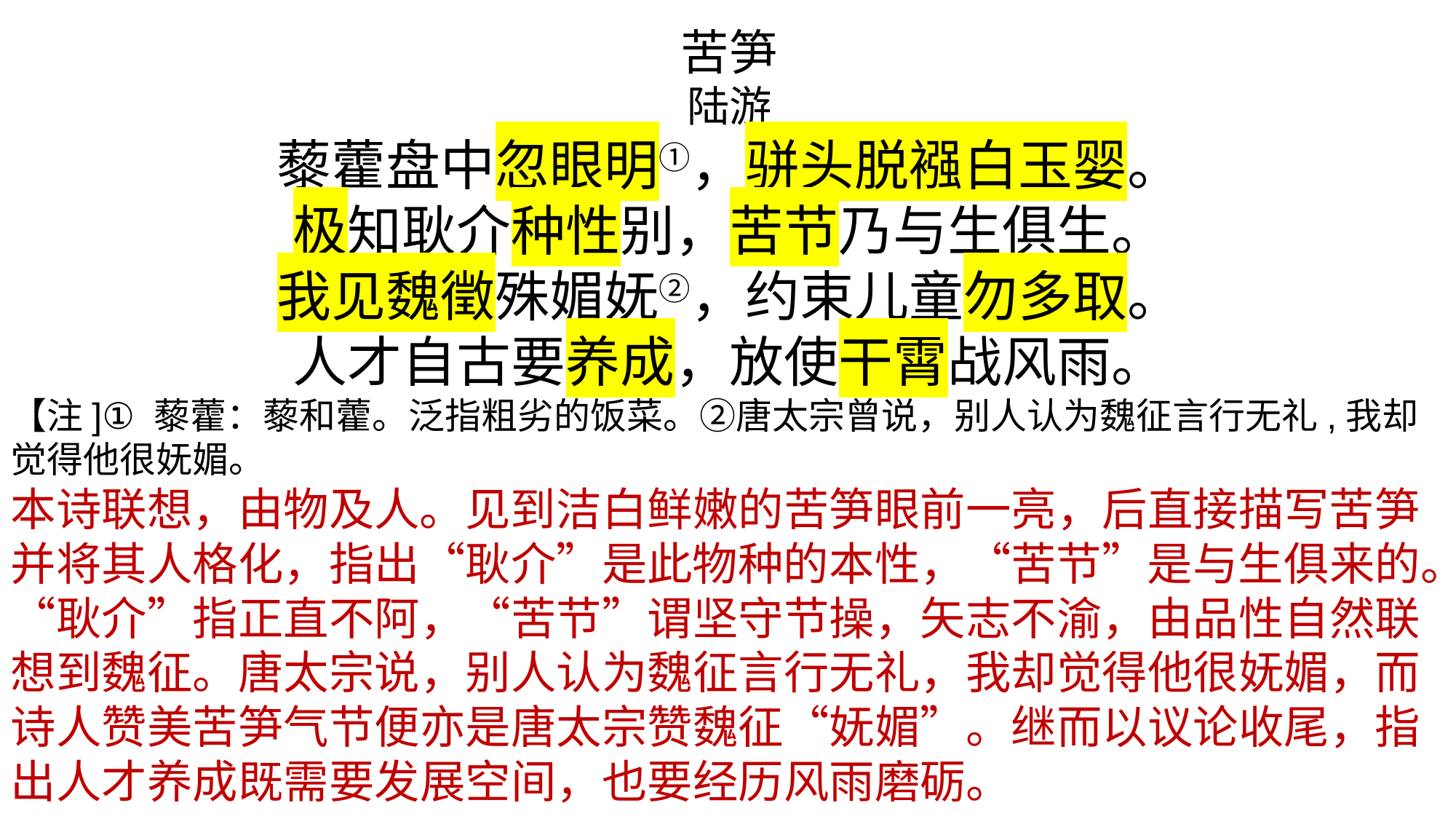

苦笋
陆游
藜藿盘中忽眼明①，骈头脱襁白玉婴。
极知耿介种性别，苦节乃与生俱生。
我见魏徵殊媚妩②，约束儿童勿多取。
人才自古要养成，放使干霄战风雨。
【注]① 藜藿：藜和藿。泛指粗劣的饭菜。②唐太宗曾说，别人认为魏征言行无礼,我却觉得他很妩媚。
本诗联想，由物及人。见到洁白鲜嫩的苦笋眼前一亮，后直接描写苦笋并将其人格化，指出“耿介”是此物种的本性，“苦节”是与生俱来的。“耿介”指正直不阿，“苦节”谓坚守节操，矢志不渝，由品性自然联想到魏征。唐太宗说，别人认为魏征言行无礼，我却觉得他很妩媚，而诗人赞美苦笋气节便亦是唐太宗赞魏征“妩媚”。继而以议论收尾，指出人才养成既需要发展空间，也要经历风雨磨砺。